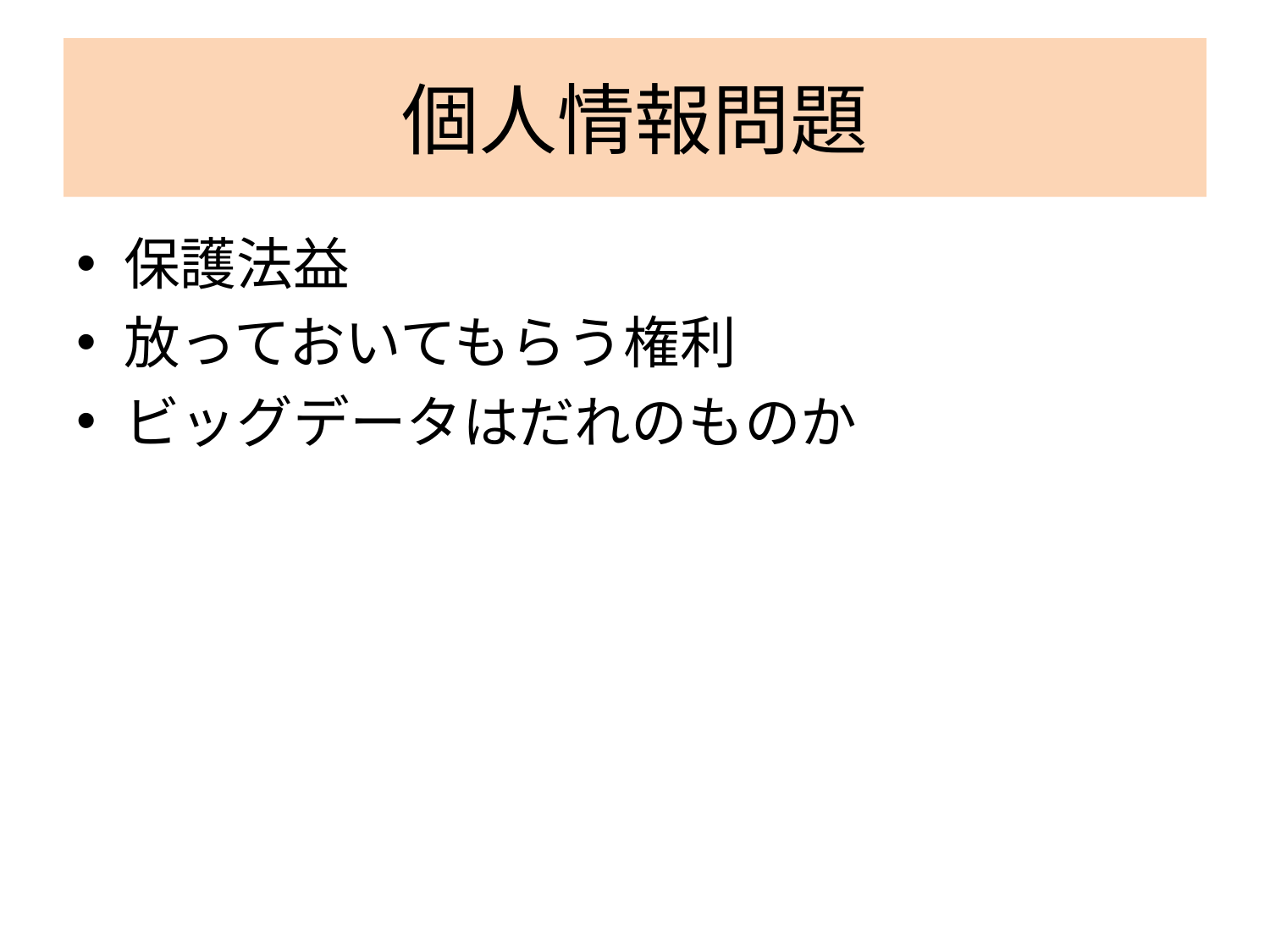

# 個人情報問題
保護法益
放っておいてもらう権利
ビッグデータはだれのものか